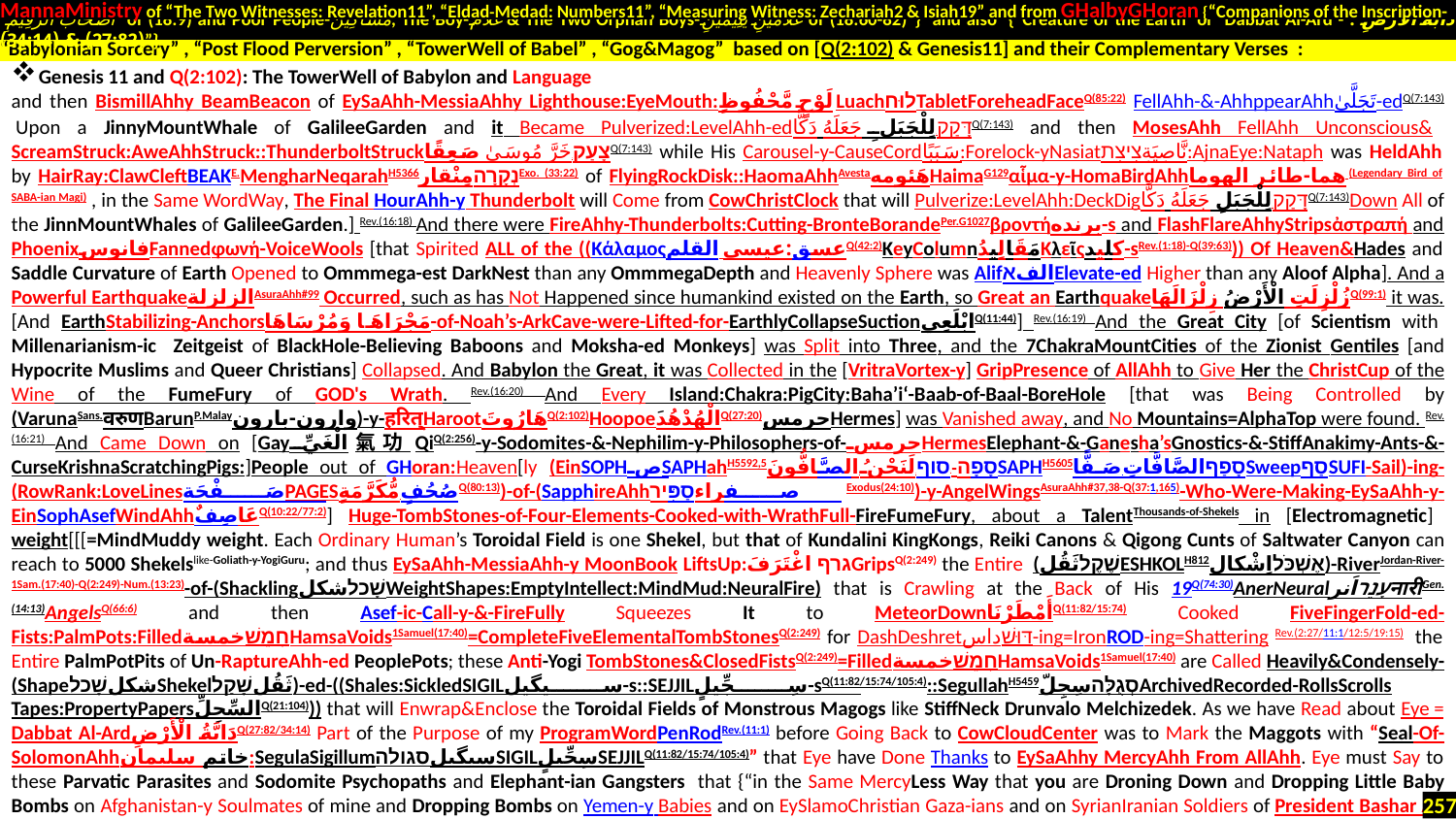

MannaMinistry of “The Two Witnesses: Revelation11”, “Eldad-Medad: Numbers11”, “Measuring Witness: Zechariah2 & Isiah19” and from GHalbyGHoran {“Companions of the Inscription-
 أَصْحَابَ الرَّقِيمِ  of (18:9) and Poor People-مَسَاكِينَ, The Boy-غُلَامُ & The Two Orphan Boys-غُلَامَيْنِ يَتِيمَيْنِ of (18:60-82)”}  and also  {“Creature of the Earth  or  Dabbat Al-Ard - دَابَّةُ الْأَرْضِ : (27:82) & (34:14)”}
.
Genesis 11 and Q(2:102): The TowerWell of Babylon and Language
and then BismillAhhy BeamBeacon of EySaAhh-MessiaAhhy Lighthouse:EyeMouth:لَوْحٍ مَّحْفُوظٍLuachלוּחTabletForeheadFaceQ(85:22) FellAhh-&-AhhppearAhhتَجَلَّىٰ-edQ(7:143) Upon a JinnyMountWhale of GalileeGarden and it Became Pulverized:LevelAhh-edדָּקַק.لِلْجَبَلِ جَعَلَهُ دَكًّاQ(7:143) and then MosesAhh FellAhh Unconscious& ScreamStruck:AweAhhStruck::ThunderboltStruckצָעַק.خَرَّ مُوسَىٰ صَعِقًاQ(7:143) while His Carousel-y-CauseCordسَبَبًا:Forelock-yNasiatنَّاصِيَةِצִיצִת:AjnaEye:Nataph was HeldAhh by HairRay:ClawCleftBEAKE.MengharNeqarahH5366נְקָרָהمِنْقارExo. (33:22) of FlyingRockDisk::HaomaAhhAvestaهَئومهHaimaG129αἷμα-y-HomaBirdAhhهما-طائر الهوما (Legendary Bird of SABA-ian Magi) , in the Same WordWay, The Final HourAhh-y Thunderbolt will Come from CowChristClock that will Pulverize:LevelAhh:DeckDigדָּקַק.لِلْجَبَلِ جَعَلَهُ دَكًّاQ(7:143)Down All of the JinnMountWhales of GalileeGarden.] Rev.(16:18) And there were FireAhhy-Thunderbolts:Cutting-BronteBorandePer.G1027βροντήبرنده-s and FlashFlareAhhyStripsἀστραπή and PhoenixفانوسFannedφωνή-VoiceWools [that Spirited ALL of the ((Κάλαμοςعسق:عيسى القلمQ(42:2)KeyColumnمَقَالِيدُΚλεῖςکلید-sRev.(1:18)-Q(39:63))) Of Heaven&Hades and Saddle Curvature of Earth Opened to Ommmega-est DarkNest than any OmmmegaDepth and Heavenly Sphere was AlifالفאElevate-ed Higher than any Aloof Alpha]. And a Powerful EarthquakeالزلزلةAsuraAhh#99 Occurred, such as has Not Happened since humankind existed on the Earth, so Great an Earthquakeزُلْزِلَتِ الْأَرْضُ زِلْزَالَهَاQ(99:1) it was. [And EarthStabilizing-Anchorsمَجْرَاهَا وَمُرْسَاهَا-of-Noah’s-ArkCave-were-Lifted-for-EarthlyCollapseSuctionابْلَعِيQ(11:44)] Rev.(16:19) And the Great City [of Scientism with Millenarianism-ic  Zeitgeist of BlackHole-Believing Baboons and Moksha-ed Monkeys] was Split into Three, and the 7ChakraMountCities of the Zionist Gentiles [and Hypocrite Muslims and Queer Christians] Collapsed. And Babylon the Great, it was Collected in the [VritraVortex-y] GripPresence of AllAhh to Give Her the ChristCup of the Wine of the FumeFury of GOD's Wrath. Rev.(16:20) And Every Island:Chakra:PigCity:Baha’i‘-Baab-of-Baal-BoreHole [that was Being Controlled by (VarunaSans.वरुणBarunP.Malayوارون-بارون)-y-हरित्HarootهَارُوتَQ(2:102)HoopoeالْهُدْهُدَQ(27:20)حرمسHermes] was Vanished away, and No Mountains=AlphaTop were found. Rev.(16:21) And Came Down on [Gayالْغَيِّ氣功QiQ(2:256)-y-Sodomites-&-Nephilim-y-Philosophers-of-حرمسHermesElephant-&-Ganesha’sGnostics-&-StiffAnakimy-Ants-&-CurseKrishnaScratchingPigs:]People out of GHoran:Heaven[ly (EinSOPHصSAPHahH5592,5סָפָה-.סוף.لَنَحْنُ الصَّافُّونَSAPHH5605סָפַףالصَّافَّاتِ صَفًّاSweepסַףSUFI-Sail)-ing-(RowRank:LoveLinesصَفْحَةPAGESصُحُفٍ مُّكَرَّمَةٍQ(80:13))-of-(SapphireAhhصفراءסַפִּיר Exodus(24:10))-y-AngelWingsAsuraAhh#37,38-Q(37:1,165)-Who-Were-Making-EySaAhh-y-EinSophAsefWindAhhعَاصِفٌQ(10:22/77:2)] Huge-TombStones-of-Four-Elements-Cooked-with-WrathFull-FireFumeFury, about a TalentThousands-of-Shekels in [Electromagnetic] weight[[[=MindMuddy weight. Each Ordinary Human’s Toroidal Field is one Shekel, but that of Kundalini KingKongs, Reiki Canons & Qigong Cunts of Saltwater Canyon can reach to 5000 Shekelslike-Goliath-y-YogiGuru; and thus EySaAhh-MessiaAhh-y MoonBook LiftsUp:גרף اغْتَرَفَGripsQ(2:249) the Entire  (שֶׁקֶלثَقُلESHKOLH812אֶשְׁכֹּלاِشْكال)-RiverJordan-River-1Sam.(17:40)-Q(2:249)-Num.(13:23)-of-(ShacklingשָׁכלشکلWeightShapes:EmptyIntellect:MindMud:NeuralFire) that is Crawling at the Back of His 19Q(74:30)AnerNeuralעָנֵרاَنرनारीGen.(14:13)AngelsQ(66:6) and then Asef-ic-Call-y-&-FireFully Squeezes It to MeteorDownأَمْطَرْنَاQ(11:82/15:74) Cooked FiveFingerFold-ed-Fists:PalmPots:FilledחָמֵשׁخمسةHamsaVoids1Samuel(17:40)=CompleteFiveElementalTombStonesQ(2:249) for DashDeshretדּוּשׁداس-ing=IronROD-ing=Shattering Rev.(2:27/11:1/12:5/19:15). the Entire PalmPotPits of Un-RaptureAhh-ed PeoplePots; these Anti-Yogi TombStones&ClosedFistsQ(2:249)=FilledחָמֵשׁخمسةHamsaVoids1Samuel(17:40) are Called Heavily&Condensely-(ShapeشکلשָׁכלShekelثَقُلשָׁקַל)-ed-((Shales:SickledSIGILسیگیل-s::SEJJILسِجِّيلٍ-sQ(11:82/15:74/105:4)::SegullahH5459סְגֻלָּהسِجِلّArchivedRecorded-RollsScrolls Tapes:PropertyPapersالسِّجِلِّQ(21:104))) that will Enwrap&Enclose the Toroidal Fields of Monstrous Magogs like StiffNeck Drunvalo Melchizedek. As we have Read about Eye = Dabbat Al-Ardدَابَّةُ الْأَرْضِQ(27:82/34:14) Part of the Purpose of my ProgramWordPenRodRev.(11:1) before Going Back to CowCloudCenter was to Mark the Maggots with “Seal-Of-SolomonAhhخاتم سليمان:SegulaSigillumسیگیلסגולהSIGILسِجِّيلٍSEJJILQ(11:82/15:74/105:4)” that Eye have Done Thanks to EySaAhhy MercyAhh From AllAhh. Eye must Say to these Parvatic Parasites and Sodomite Psychopaths and Elephant-ian Gangsters  that {“in the Same MercyLess Way that you are Droning Down and Dropping Little Baby Bombs on Afghanistan-y Soulmates of mine and Dropping Bombs on Yemen-y Babies and on EySlamoChristian Gaza-ians and on SyrianIranian Soldiers of President Bashar Al-Assad & Hassan Nasrallah and Ayatollah Ali khameneiAhh-y LionLeaderAhh of EySlamoChristian World of Dajjal-ic End Time, We are Going to Shower you & your Drum Circles &
“Babylonian Sorcery” , “Post Flood Perversion” , “TowerWell of Babel” , “Gog&Magog”  based on [Q(2:102) & Genesis11] and their Complementary Verses  :
257